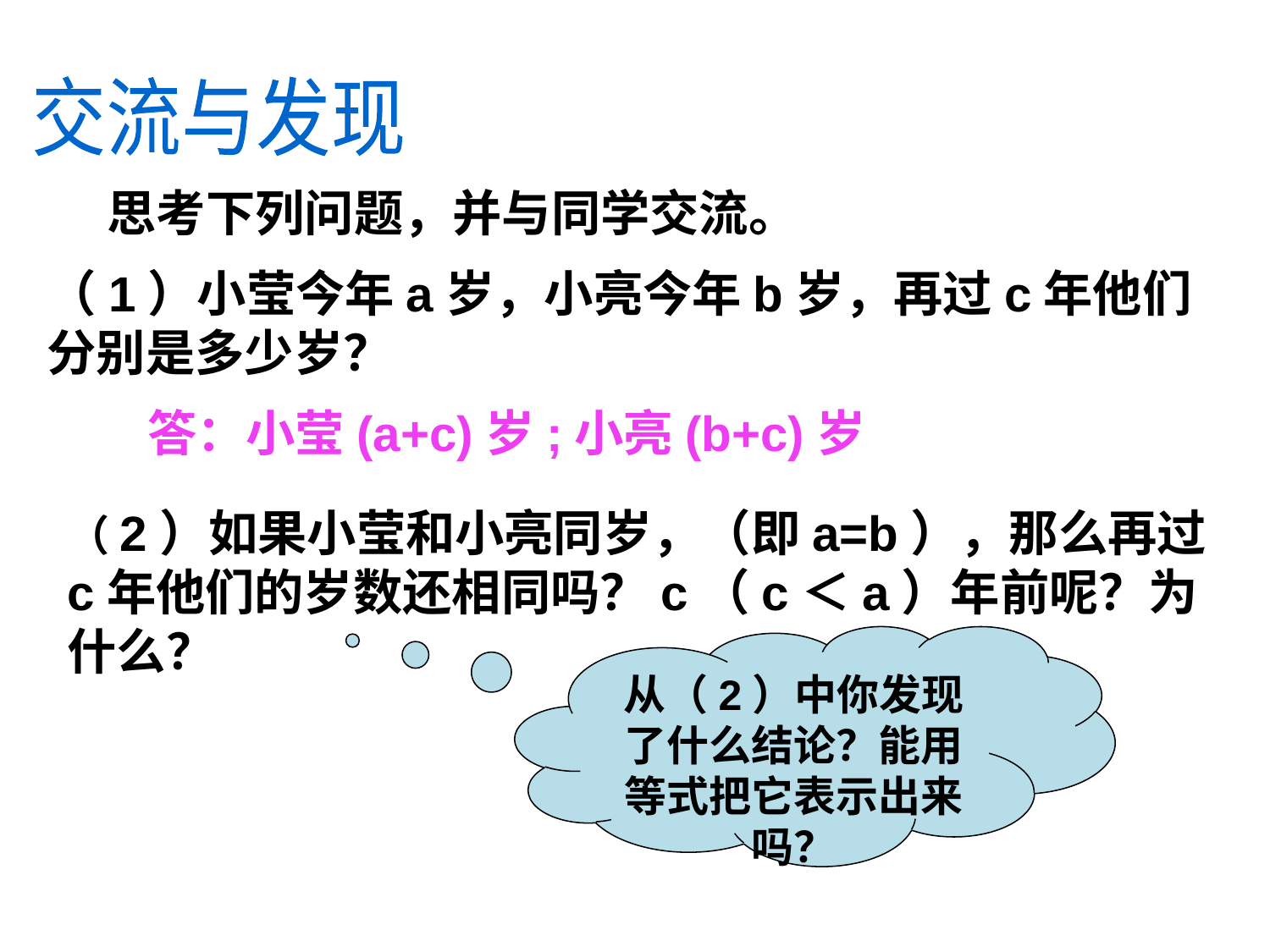

交流与发现
思考下列问题，并与同学交流。
（1）小莹今年a岁，小亮今年b岁，再过c年他们分别是多少岁？
答：小莹(a+c)岁;小亮(b+c)岁
（2）如果小莹和小亮同岁，（即a=b），那么再过c年他们的岁数还相同吗？c（c＜a）年前呢？为什么？

从（2）中你发现了什么结论？能用等式把它表示出来吗？